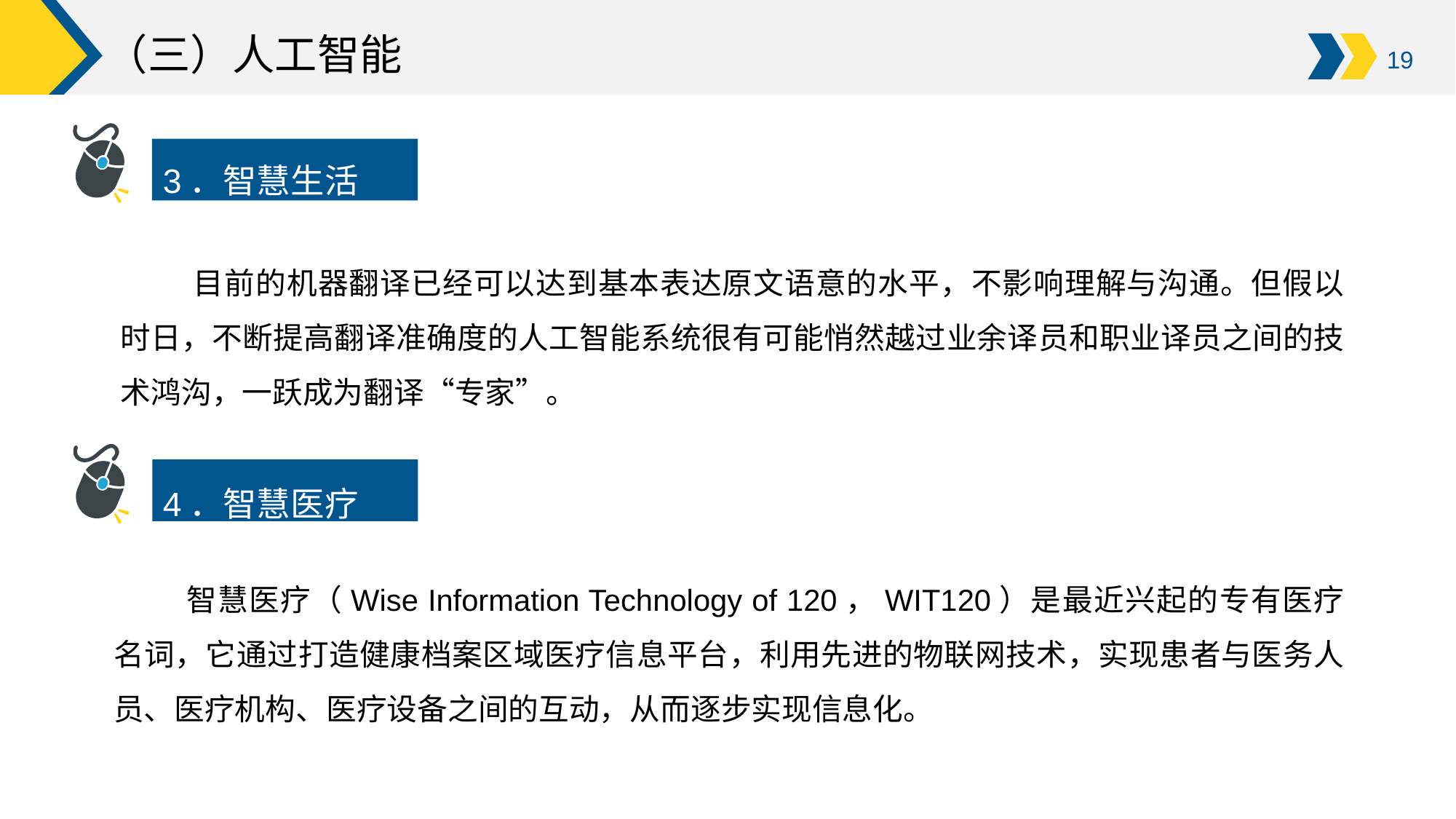

# （三）人工智能

3．智慧生活
目前的机器翻译已经可以达到基本表达原文语意的水平，不影响理解与沟通。但假以时日，不断提高翻译准确度的人工智能系统很有可能悄然越过业余译员和职业译员之间的技术鸿沟，一跃成为翻译“专家”。

4．智慧医疗
智慧医疗（Wise Information Technology of 120，WIT120）是最近兴起的专有医疗名词，它通过打造健康档案区域医疗信息平台，利用先进的物联网技术，实现患者与医务人员、医疗机构、医疗设备之间的互动，从而逐步实现信息化。